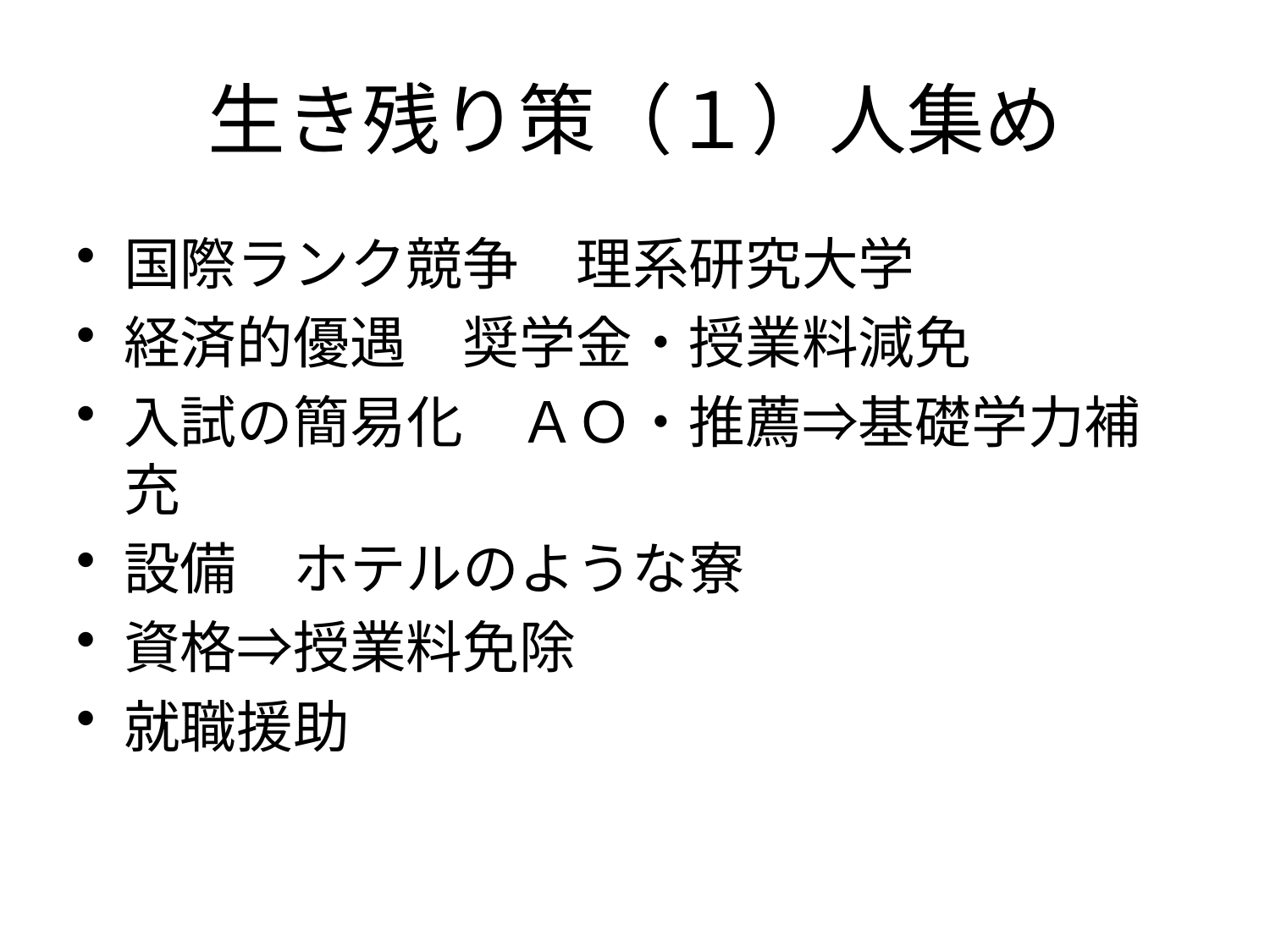

# 生き残り策（１）人集め
国際ランク競争　理系研究大学
経済的優遇　奨学金・授業料減免
入試の簡易化　ＡＯ・推薦⇒基礎学力補充
設備　ホテルのような寮
資格⇒授業料免除
就職援助